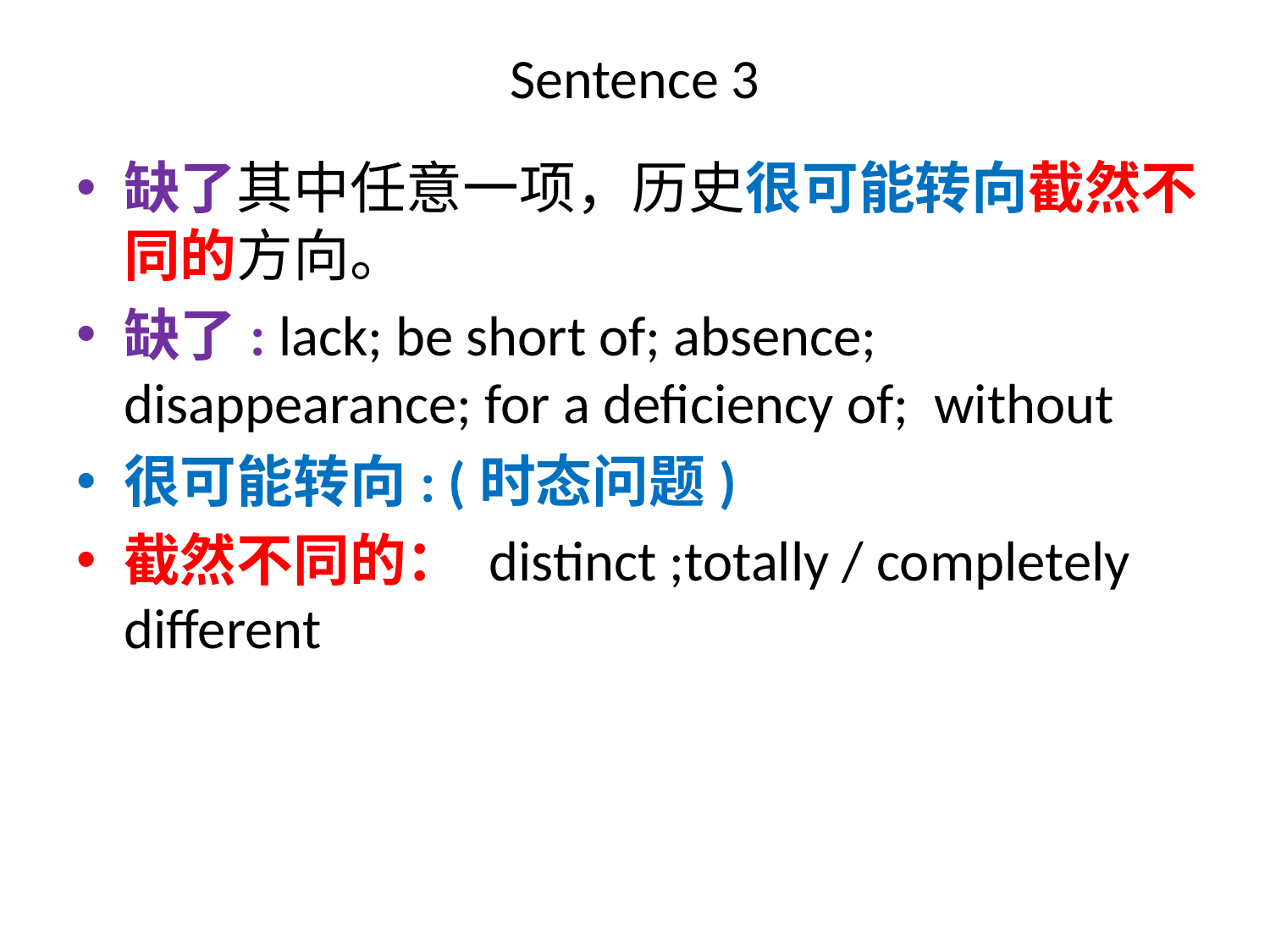

# Sentence 3
缺了其中任意一项，历史很可能转向截然不同的方向。
缺了: lack; be short of; absence; disappearance; for a deficiency of;  without
很可能转向: (时态问题)
截然不同的： distinct ;totally / completely different